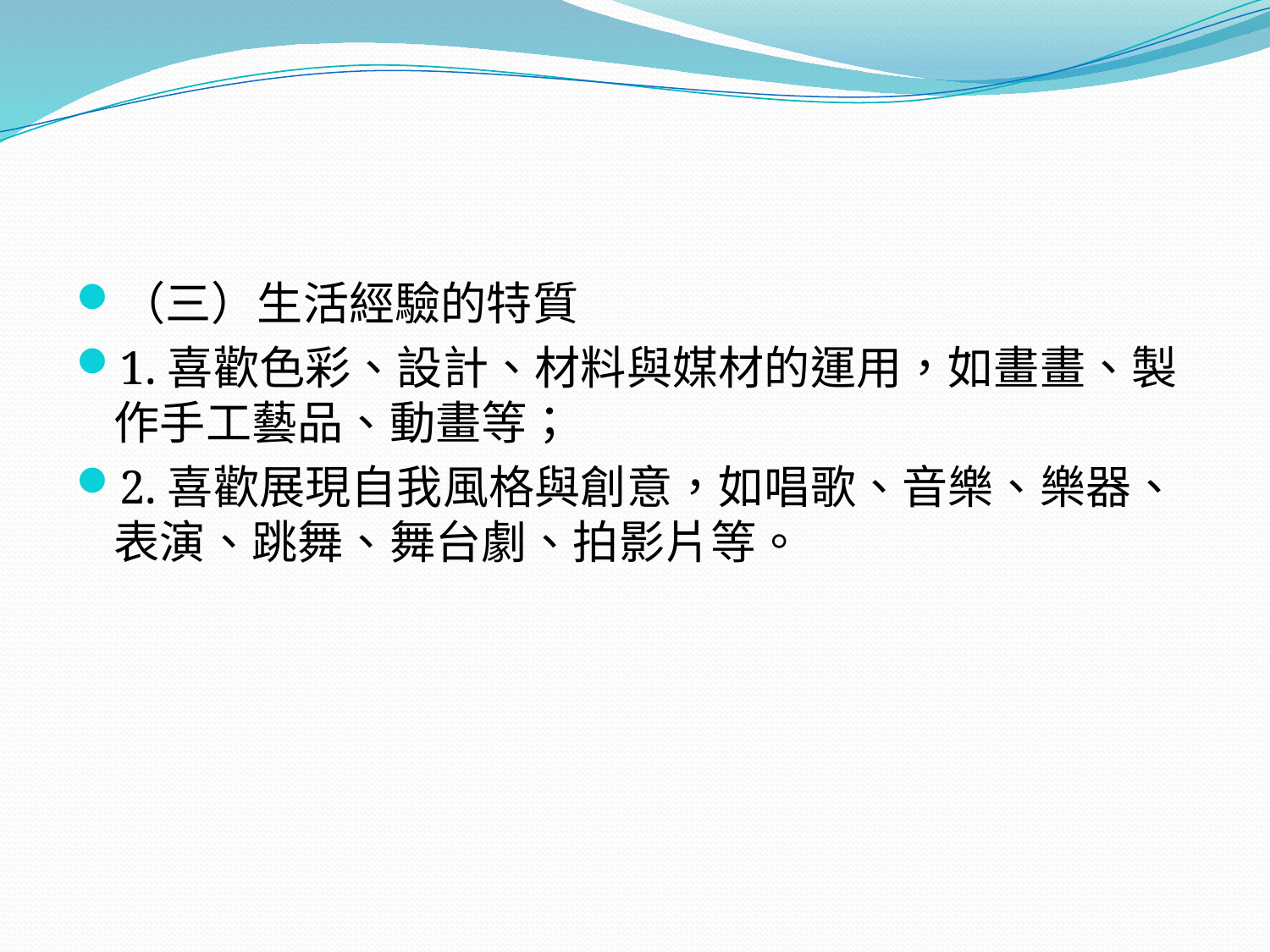

#
（三）生活經驗的特質
1.喜歡色彩、設計、材料與媒材的運用，如畫畫、製作手工藝品、動畫等；
2.喜歡展現自我風格與創意，如唱歌、音樂、樂器、表演、跳舞、舞台劇、拍影片等。